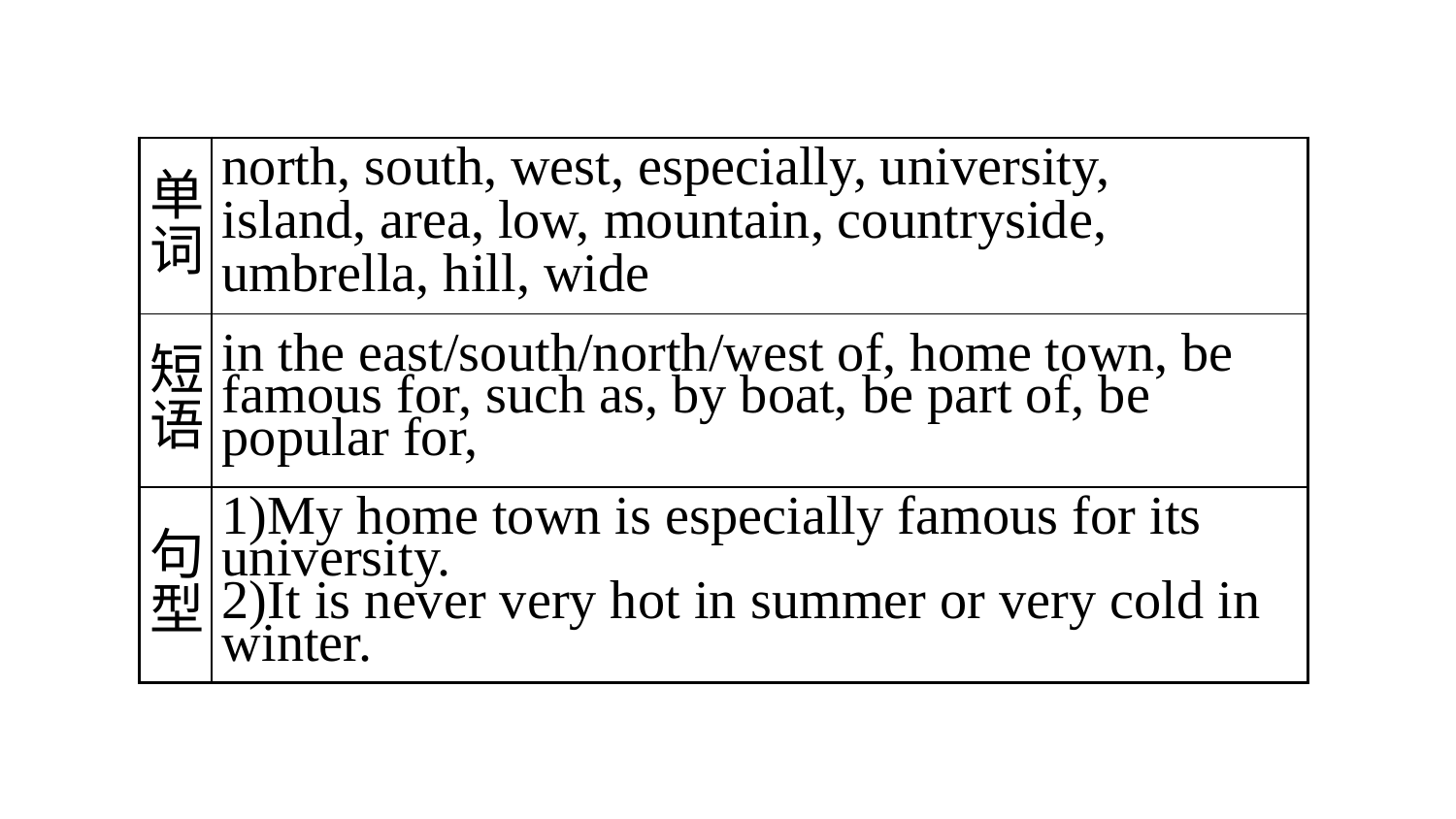

| 单词 | north, south, west, especially, university, island, area, low, mountain, countryside, umbrella, hill, wide |
| --- | --- |
| 短语 | in the east/south/north/west of, home town, be famous for, such as, by boat, be part of, be popular for, |
| 句型 | 1)My home town is especially famous for its university. 2)It is never very hot in summer or very cold in winter. |